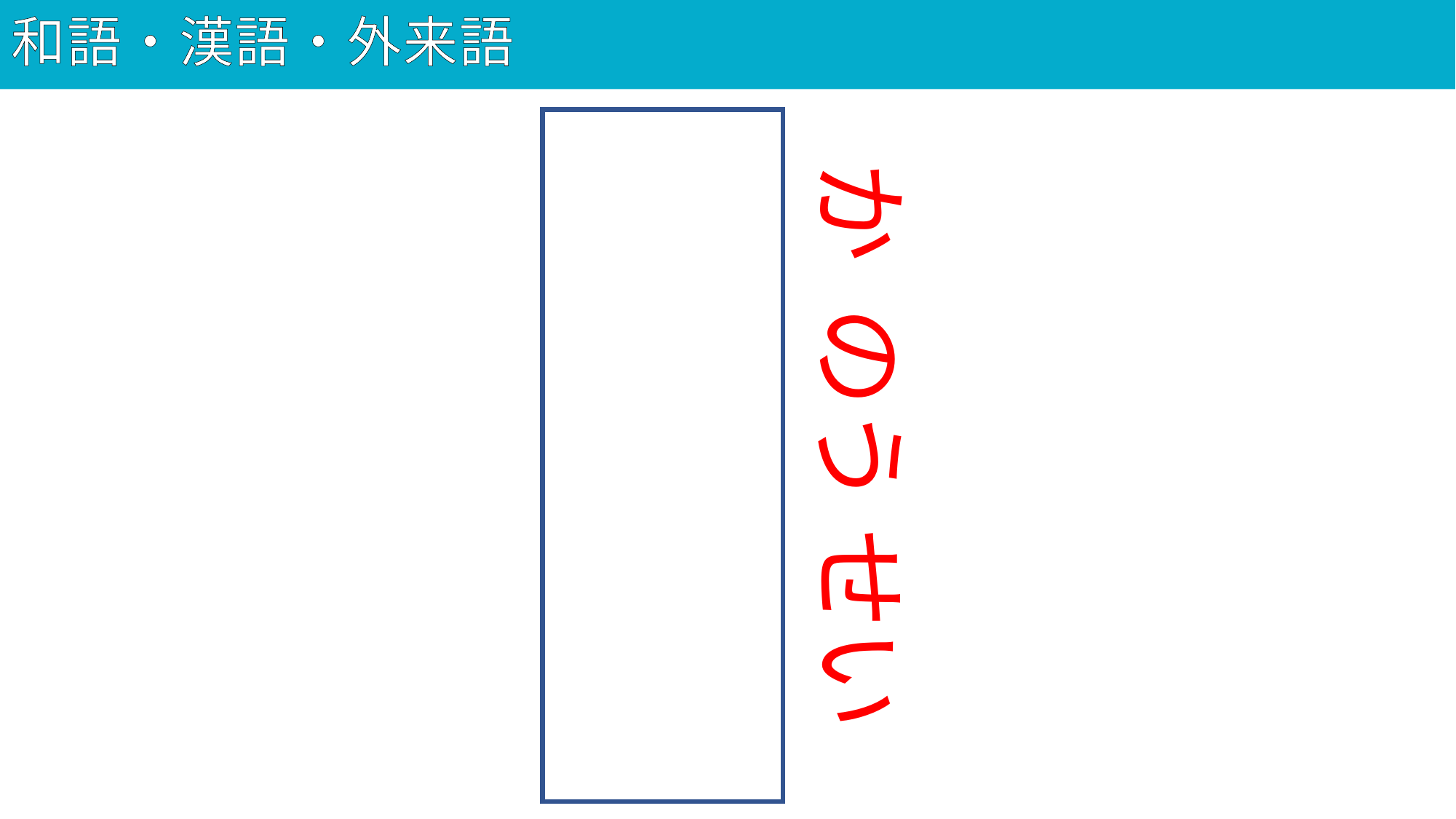

# 和語・漢語・外来語
32
可能性

か  のう せい